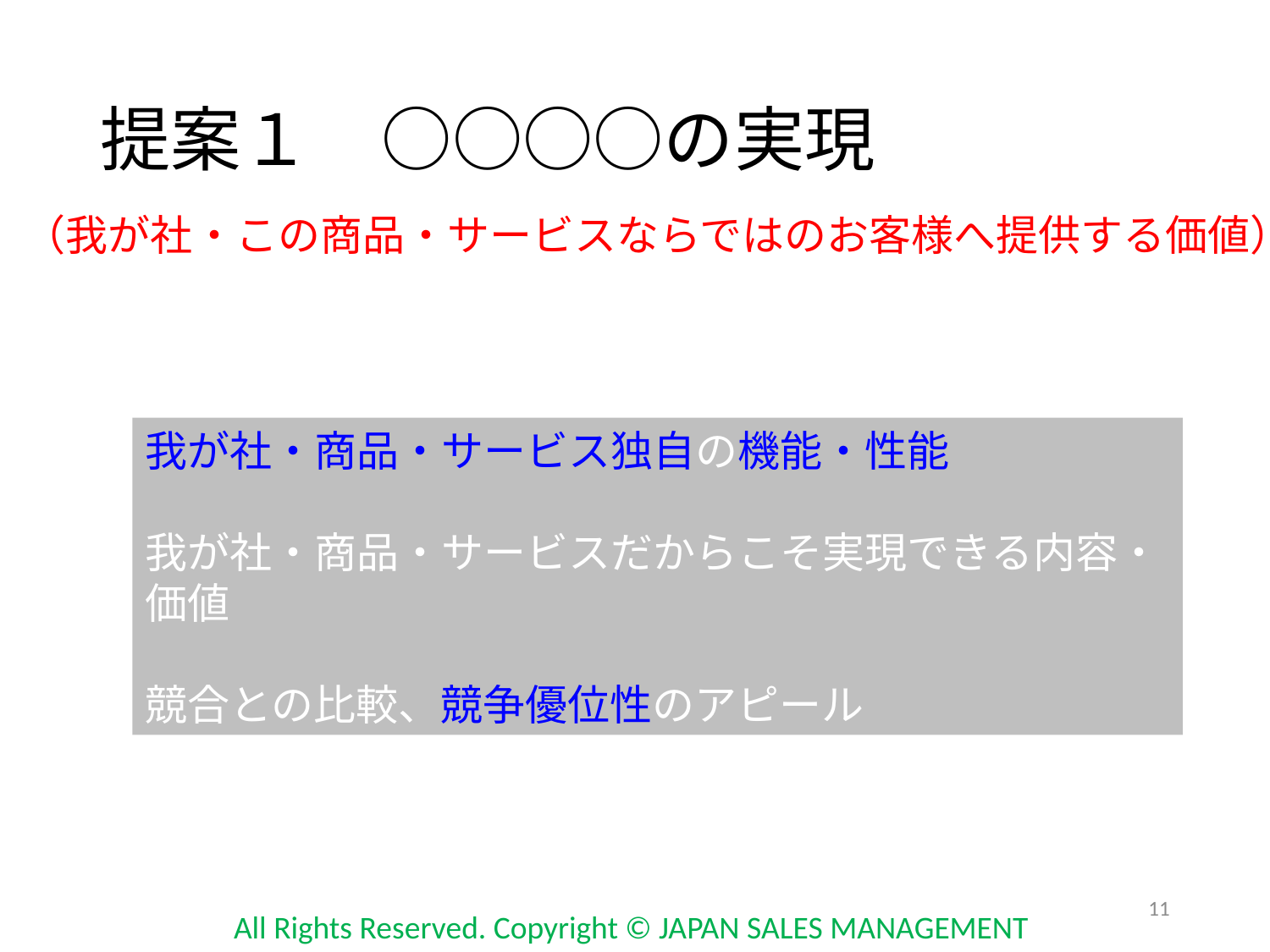

# 提案１　○○○○の実現
（我が社・この商品・サービスならではのお客様へ提供する価値）
我が社・商品・サービス独自の機能・性能

我が社・商品・サービスだからこそ実現できる内容・価値

競合との比較、競争優位性のアピール
11